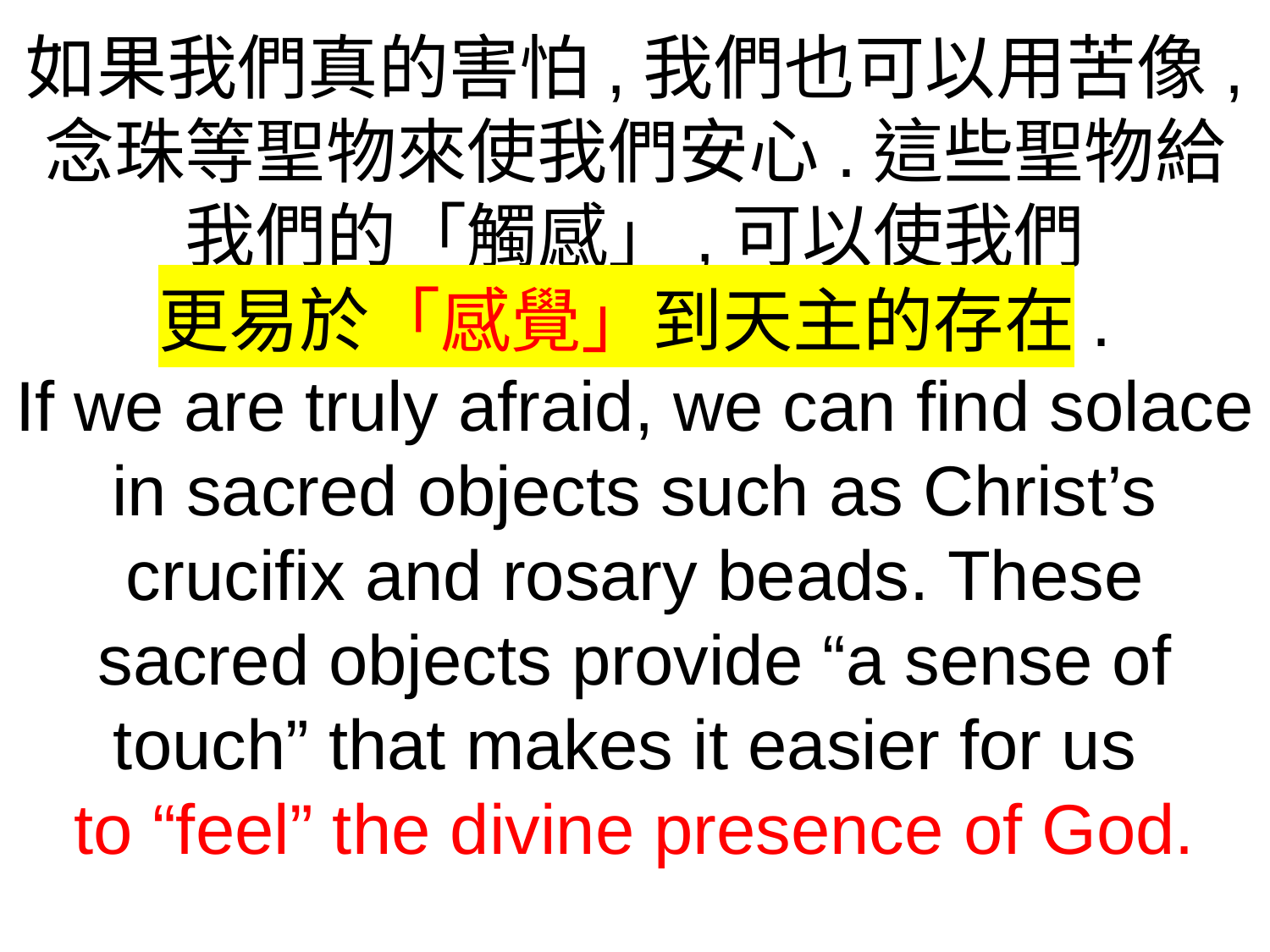

如果我們真的害怕,我們也可以用苦像,
念珠等聖物來使我們安心.這些聖物給我們的「觸感」,可以使我們
更易於「感覺」到天主的存在.
If we are truly afraid, we can find solace in sacred objects such as Christ’s crucifix and rosary beads. These sacred objects provide “a sense of touch” that makes it easier for us
to “feel” the divine presence of God.